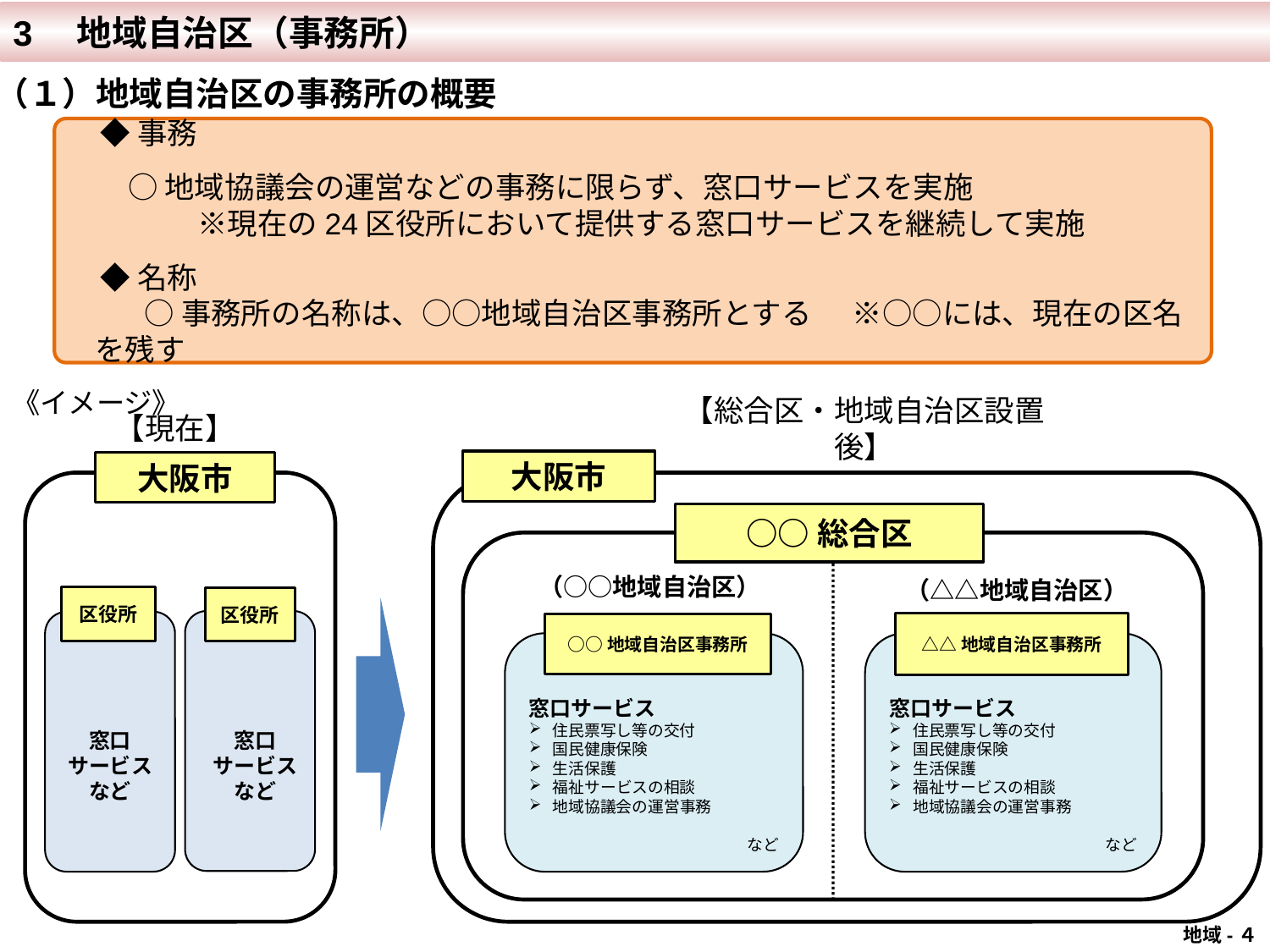

3　地域自治区（事務所）
（１）地域自治区の事務所の概要
　◆ 事務
  　 ○ 地域協議会の運営などの事務に限らず、窓口サービスを実施
　　 　　※現在の24区役所において提供する窓口サービスを継続して実施
　◆ 名称
 　　○ 事務所の名称は、○○地域自治区事務所とする      ※○○には、現在の区名を残す
《イメージ》
【現在】
【総合区・地域自治区設置後】
大阪市
大阪市

○○総合区

（○○地域自治区）
（△△地域自治区）
区役所
区役所

△△地域自治区事務所
○○地域自治区事務所
窓口サービス
住民票写し等の交付
国民健康保険
生活保護
福祉サービスの相談
地域協議会の運営事務

　　など
窓口サービス
住民票写し等の交付
国民健康保険
生活保護
福祉サービスの相談
地域協議会の運営事務

　　など
窓口
サービス
など
窓口
サービス
など
 地域-４